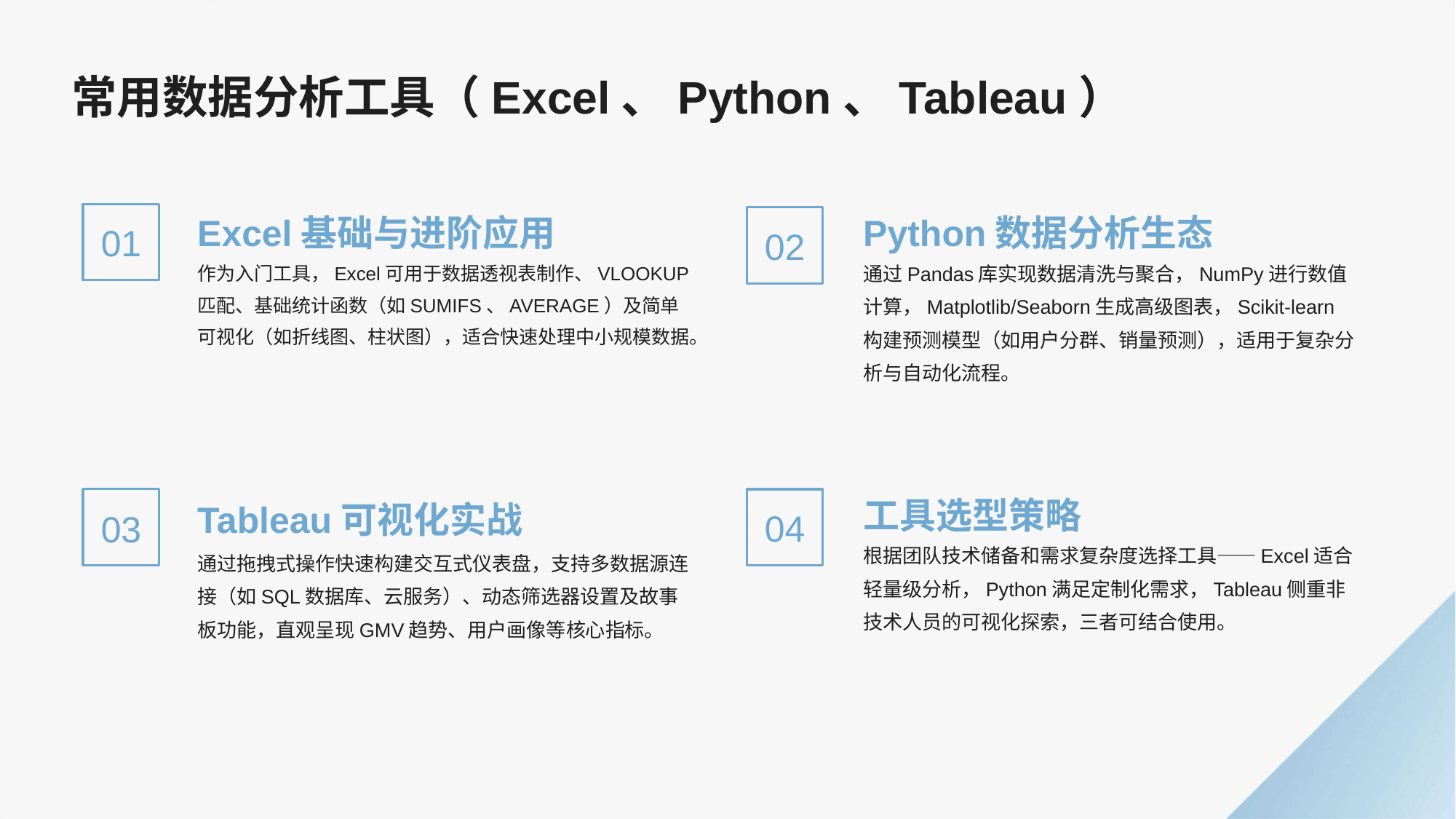

常用数据分析工具（Excel、Python、Tableau）
Python数据分析生态
Excel基础与进阶应用

01
02
通过Pandas库实现数据清洗与聚合，NumPy进行数值计算，Matplotlib/Seaborn生成高级图表，Scikit-learn构建预测模型（如用户分群、销量预测），适用于复杂分析与自动化流程。
作为入门工具，Excel可用于数据透视表制作、VLOOKUP匹配、基础统计函数（如SUMIFS、AVERAGE）及简单可视化（如折线图、柱状图），适合快速处理中小规模数据。
工具选型策略
Tableau可视化实战

04
03
根据团队技术储备和需求复杂度选择工具——Excel适合轻量级分析，Python满足定制化需求，Tableau侧重非技术人员的可视化探索，三者可结合使用。
通过拖拽式操作快速构建交互式仪表盘，支持多数据源连接（如SQL数据库、云服务）、动态筛选器设置及故事板功能，直观呈现GMV趋势、用户画像等核心指标。